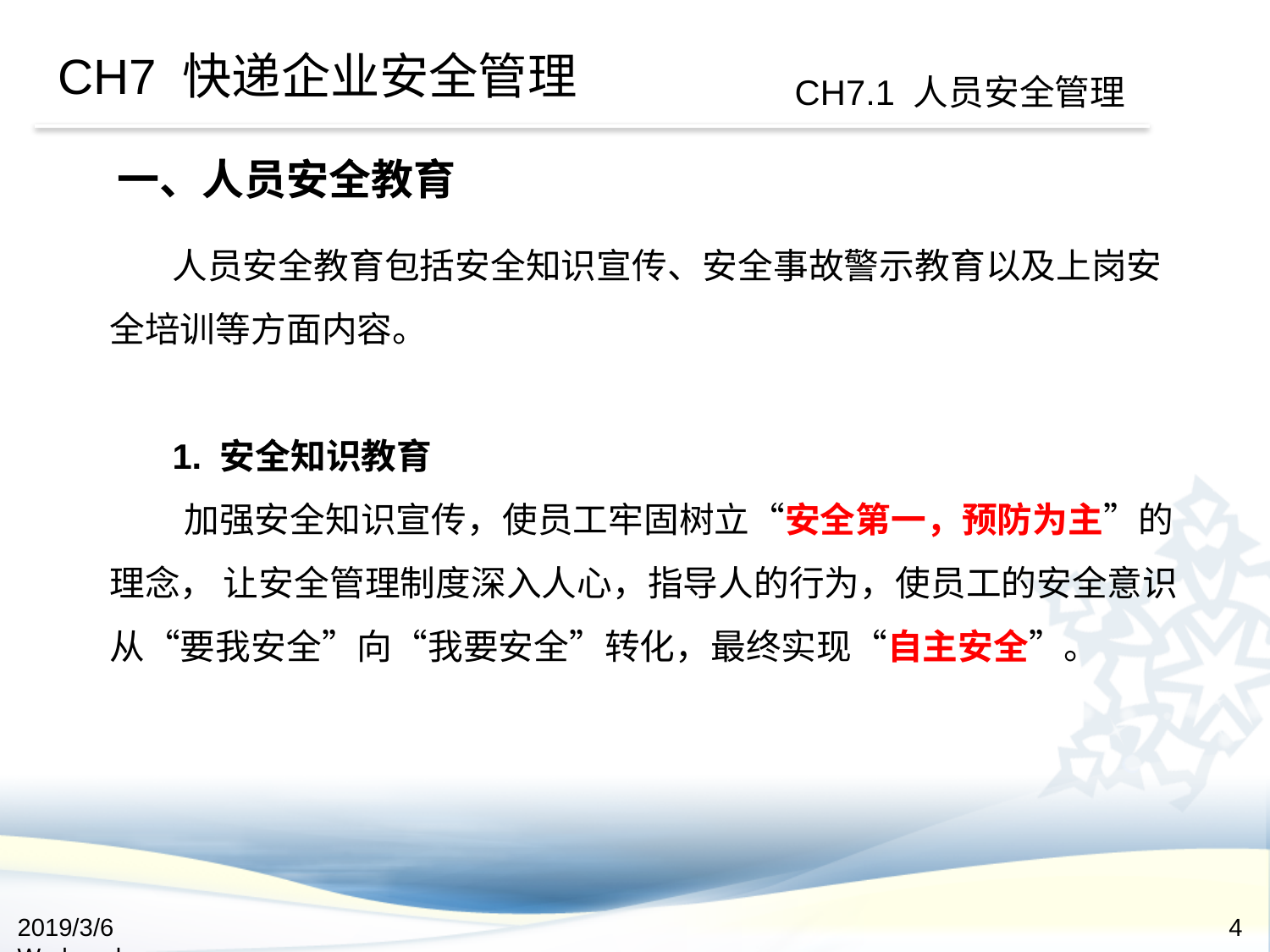

CH7 快递企业安全管理
CH7.1 人员安全管理
一、人员安全教育
人员安全教育包括安全知识宣传、安全事故警示教育以及上岗安全培训等方面内容。

1. 安全知识教育
加强安全知识宣传，使员工牢固树立“安全第一，预防为主”的理念， 让安全管理制度深入人心，指导人的行为，使员工的安全意识从“要我安全”向“我要安全”转化，最终实现“自主安全”。